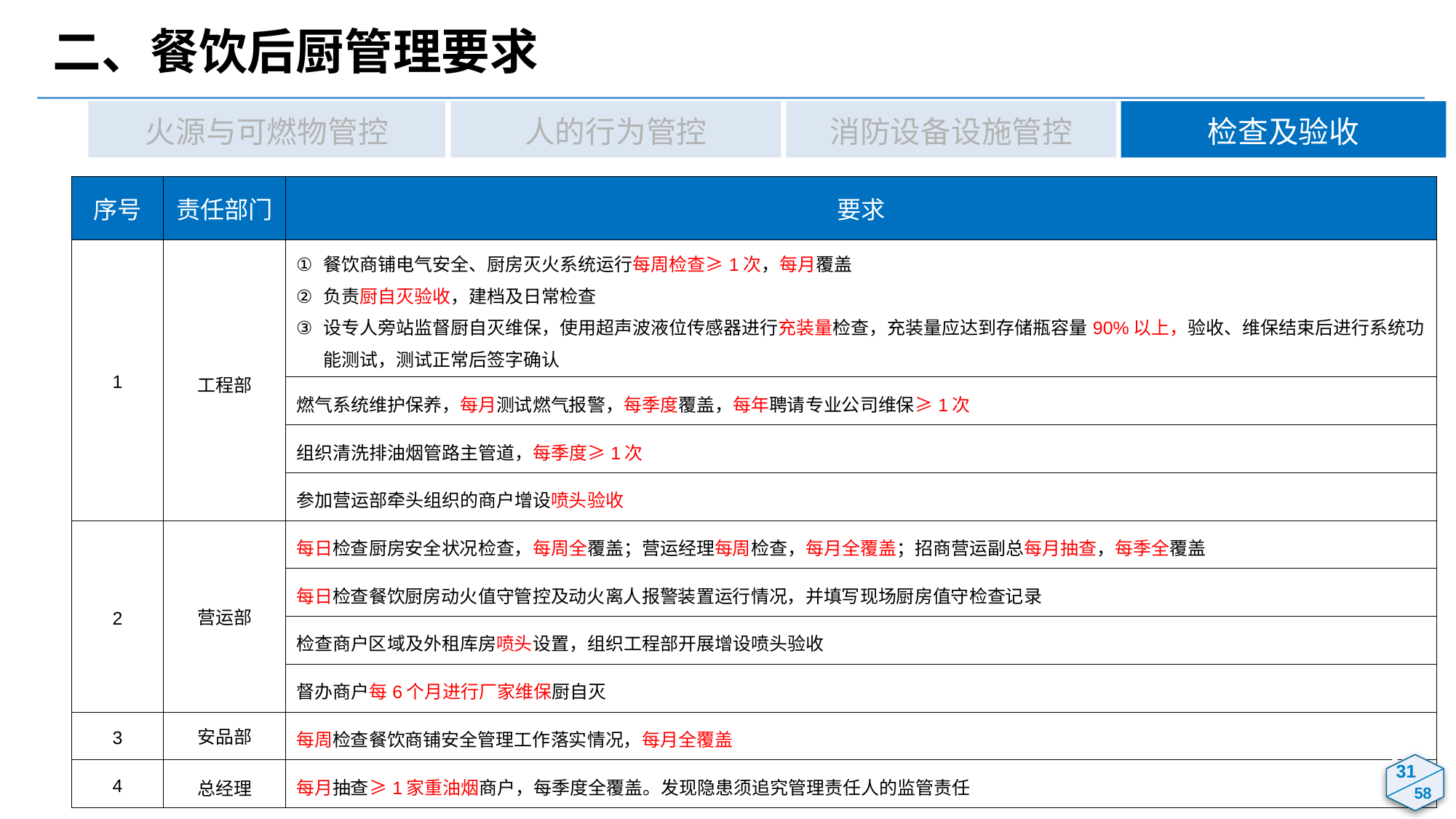

二、餐饮后厨管理要求
火源与可燃物管控
人的行为管控
消防设备设施管控
检查及验收
| 序号 | 责任部门 | 要求 |
| --- | --- | --- |
| 1 | 工程部 | 餐饮商铺电气安全、厨房灭火系统运行每周检查≥1次，每月覆盖 负责厨自灭验收，建档及日常检查 设专人旁站监督厨自灭维保，使用超声波液位传感器进行充装量检查，充装量应达到存储瓶容量90%以上，验收、维保结束后进行系统功能测试，测试正常后签字确认 |
|  |  | 燃气系统维护保养，每月测试燃气报警，每季度覆盖，每年聘请专业公司维保≥1次 |
|  |  | 组织清洗排油烟管路主管道，每季度≥1次 |
|  |  | 参加营运部牵头组织的商户增设喷头验收 |
| 2 | 营运部 | 每日检查厨房安全状况检查，每周全覆盖；营运经理每周检查，每月全覆盖；招商营运副总每月抽查，每季全覆盖 |
|  |  | 每日检查餐饮厨房动火值守管控及动火离人报警装置运行情况，并填写现场厨房值守检查记录 |
|  |  | 检查商户区域及外租库房喷头设置，组织工程部开展增设喷头验收 |
|  |  | 督办商户每6个月进行厂家维保厨自灭 |
| 3 | 安品部 | 每周检查餐饮商铺安全管理工作落实情况，每月全覆盖 |
| 4 | 总经理 | 每月抽查≥1家重油烟商户，每季度全覆盖。发现隐患须追究管理责任人的监管责任 |
29
31

58